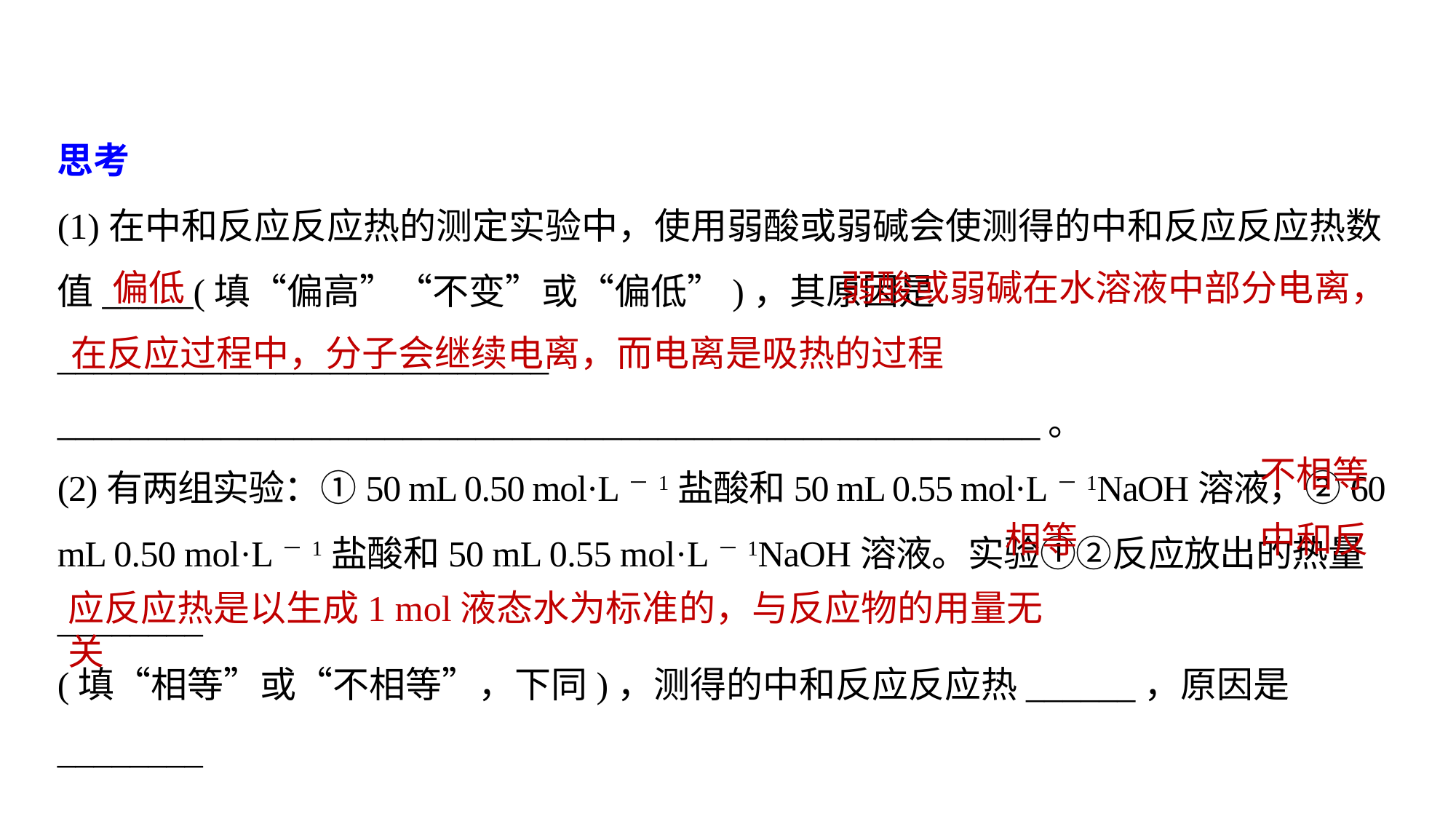

思考
(1)在中和反应反应热的测定实验中，使用弱酸或弱碱会使测得的中和反应反应热数值_____(填“偏高”“不变”或“偏低”)，其原因是___________________________
______________________________________________________。
(2)有两组实验：①50 mL 0.50 mol·L－1盐酸和50 mL 0.55 mol·L－1NaOH溶液，②60 mL 0.50 mol·L－1盐酸和50 mL 0.55 mol·L－1NaOH溶液。实验①②反应放出的热量________
(填“相等”或“不相等”，下同)，测得的中和反应反应热______，原因是________
________________________________________________________。
    偏低　                                                                            弱酸或弱碱在水溶液中部分电离，在反应过程中，分子会继续电离，而电离是吸热的过程
不相等
相等
中和反
应反应热是以生成1 mol液态水为标准的，与反应物的用量无关